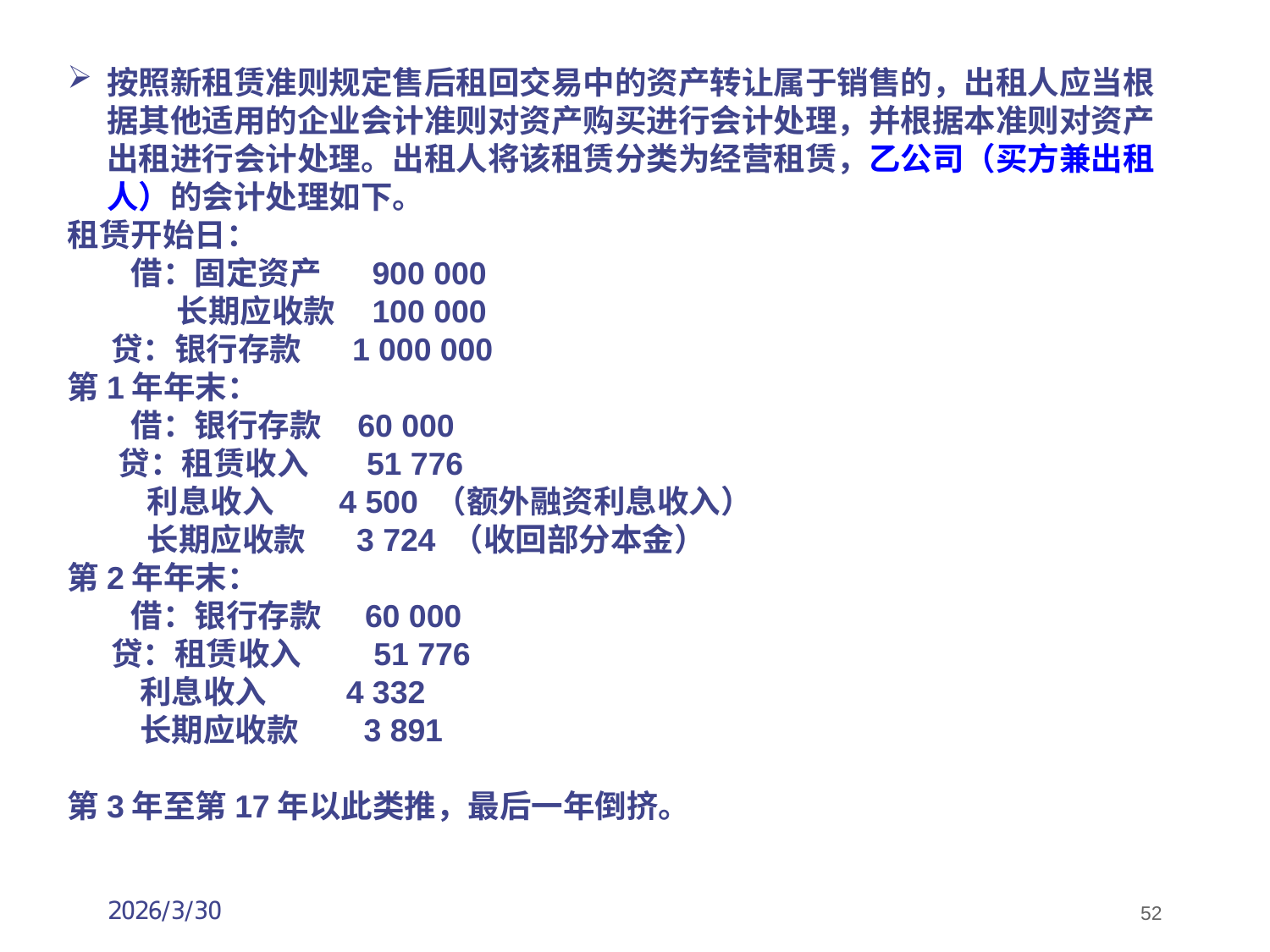

按照新租赁准则规定售后租回交易中的资产转让属于销售的，出租人应当根据其他适用的企业会计准则对资产购买进行会计处理，并根据本准则对资产出租进行会计处理。出租人将该租赁分类为经营租赁，乙公司（买方兼出租人）的会计处理如下。
租赁开始日：
　　借：固定资产      900 000
　　　  长期应收款    100 000
     贷：银行存款      1 000 000
第1年年末：
　　借：银行存款    60 000
      贷：租赁收入       51 776
          利息收入        4 500 （额外融资利息收入）
          长期应收款      3 724 （收回部分本金）
第2年年末：
　　借：银行存款     60 000
     贷：租赁收入         51 776
         利息收入          4 332
         长期应收款        3 891

第3年至第17年以此类推，最后一年倒挤。
2026/3/30
52